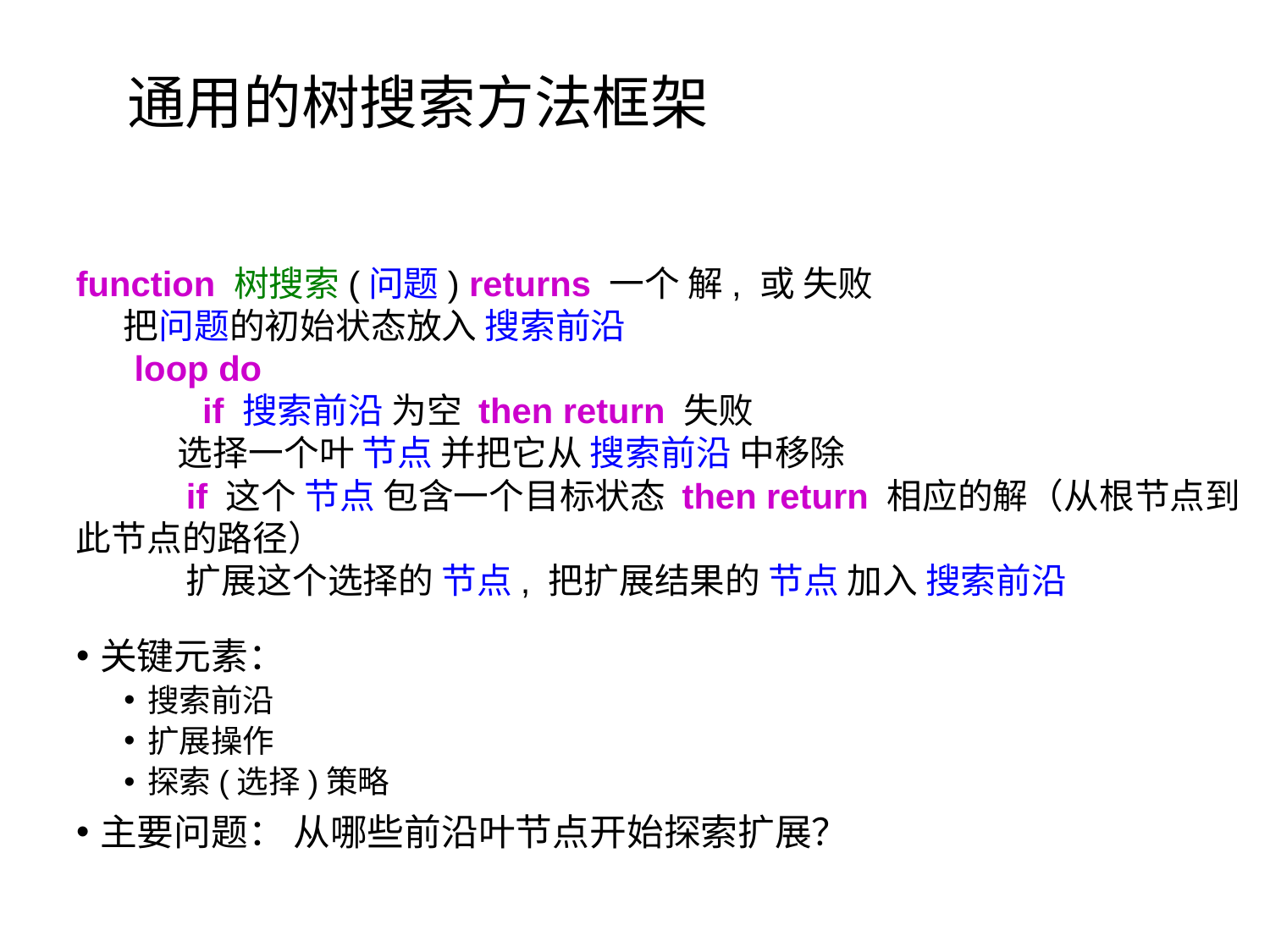

# 通用的树搜索方法框架
function 树搜索(问题) returns 一个 解, 或 失败
     把问题的初始状态放入 搜索前沿
      loop do
             if 搜索前沿 为空 then return 失败
             选择一个叶 节点 并把它从 搜索前沿 中移除
             if 这个 节点 包含一个目标状态 then return 相应的解（从根节点到此节点的路径）
             扩展这个选择的 节点, 把扩展结果的 节点 加入 搜索前沿

关键元素：
搜索前沿
扩展操作
探索(选择)策略
主要问题： 从哪些前沿叶节点开始探索扩展？